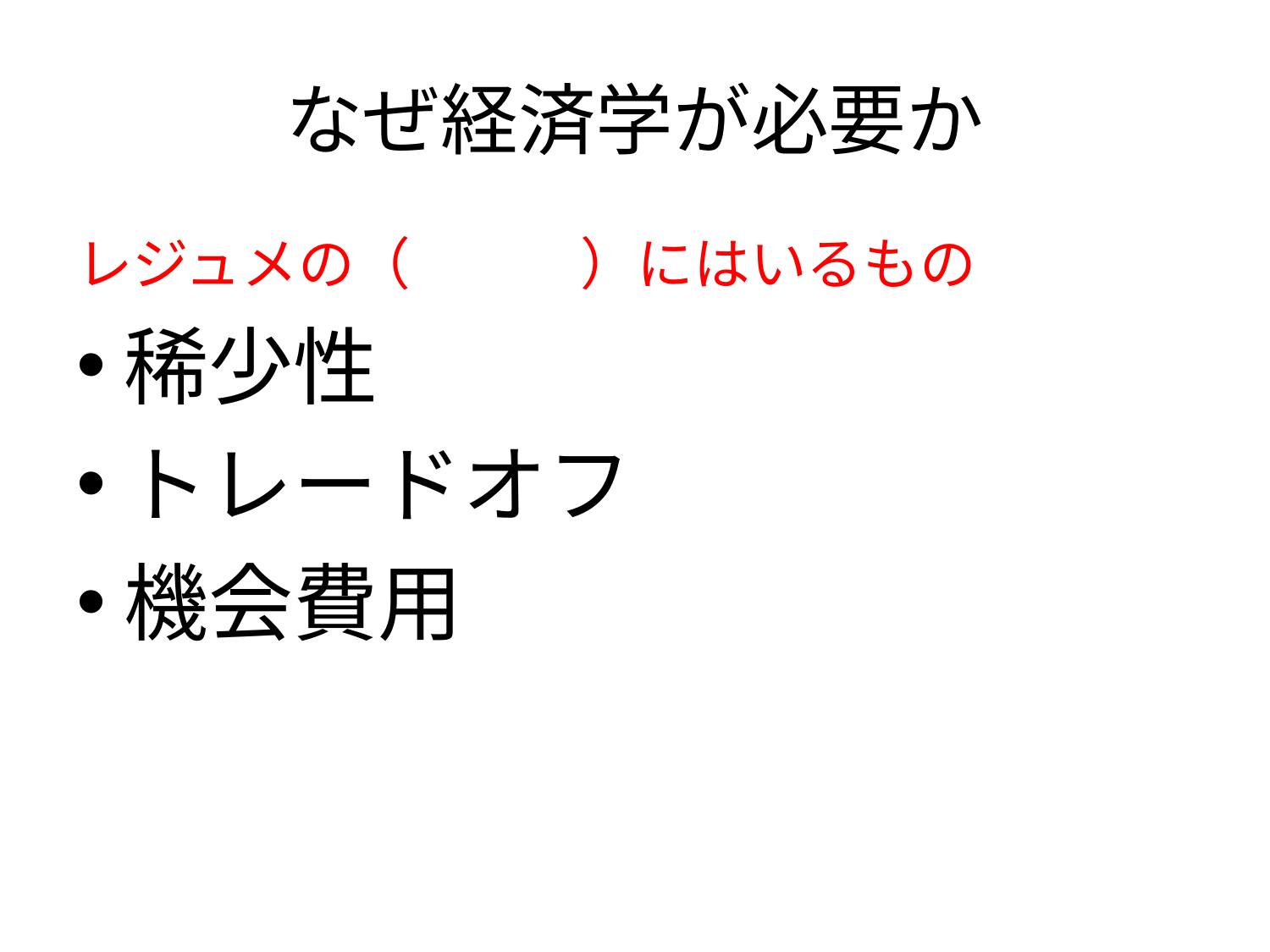

# なぜ経済学が必要か
レジュメの（　　　）にはいるもの
稀少性
トレードオフ
機会費用